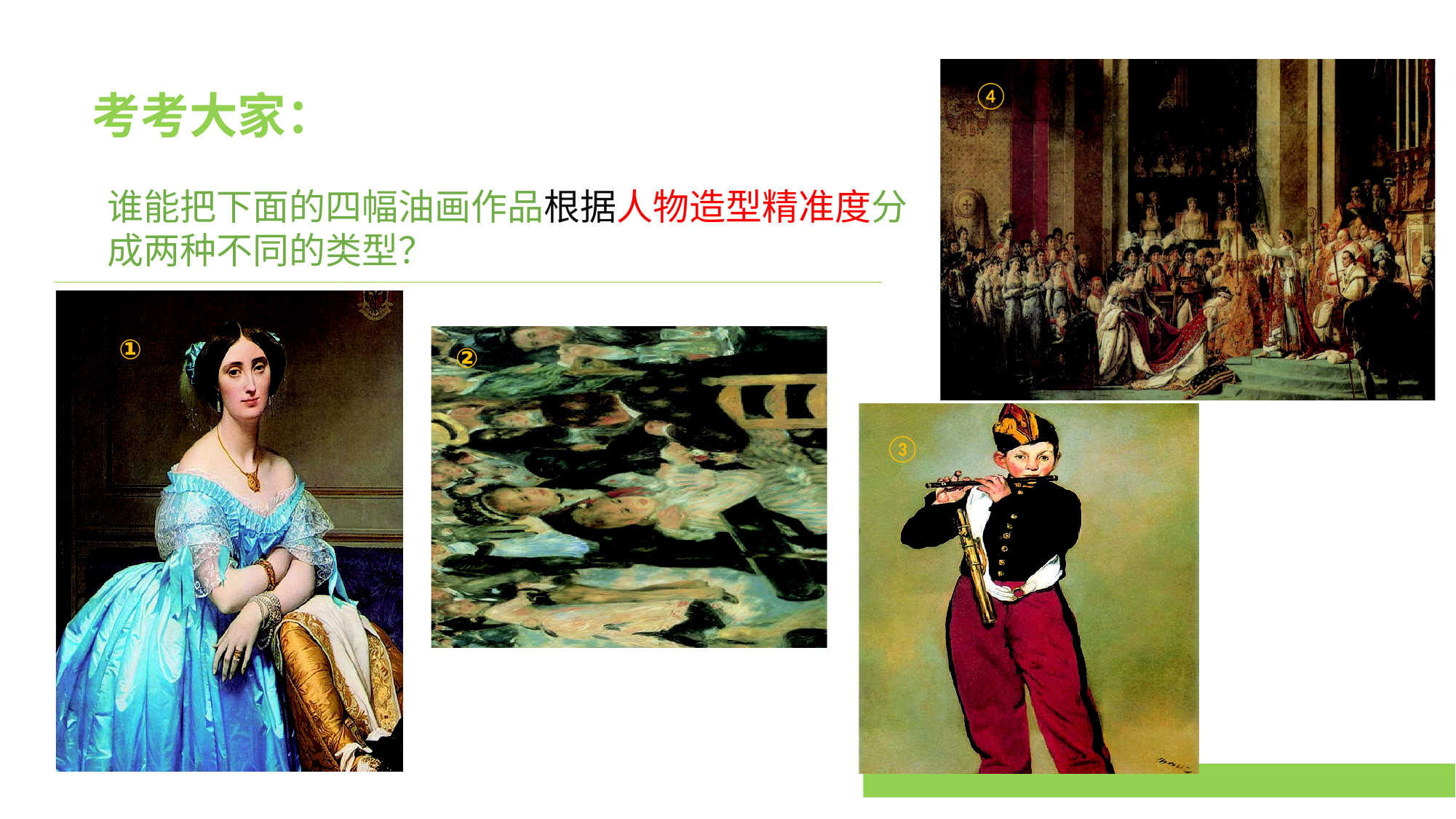

4
考考大家：
谁能把下面的四幅油画作品根据人物造型精准度分成两种不同的类型？

①
②

3